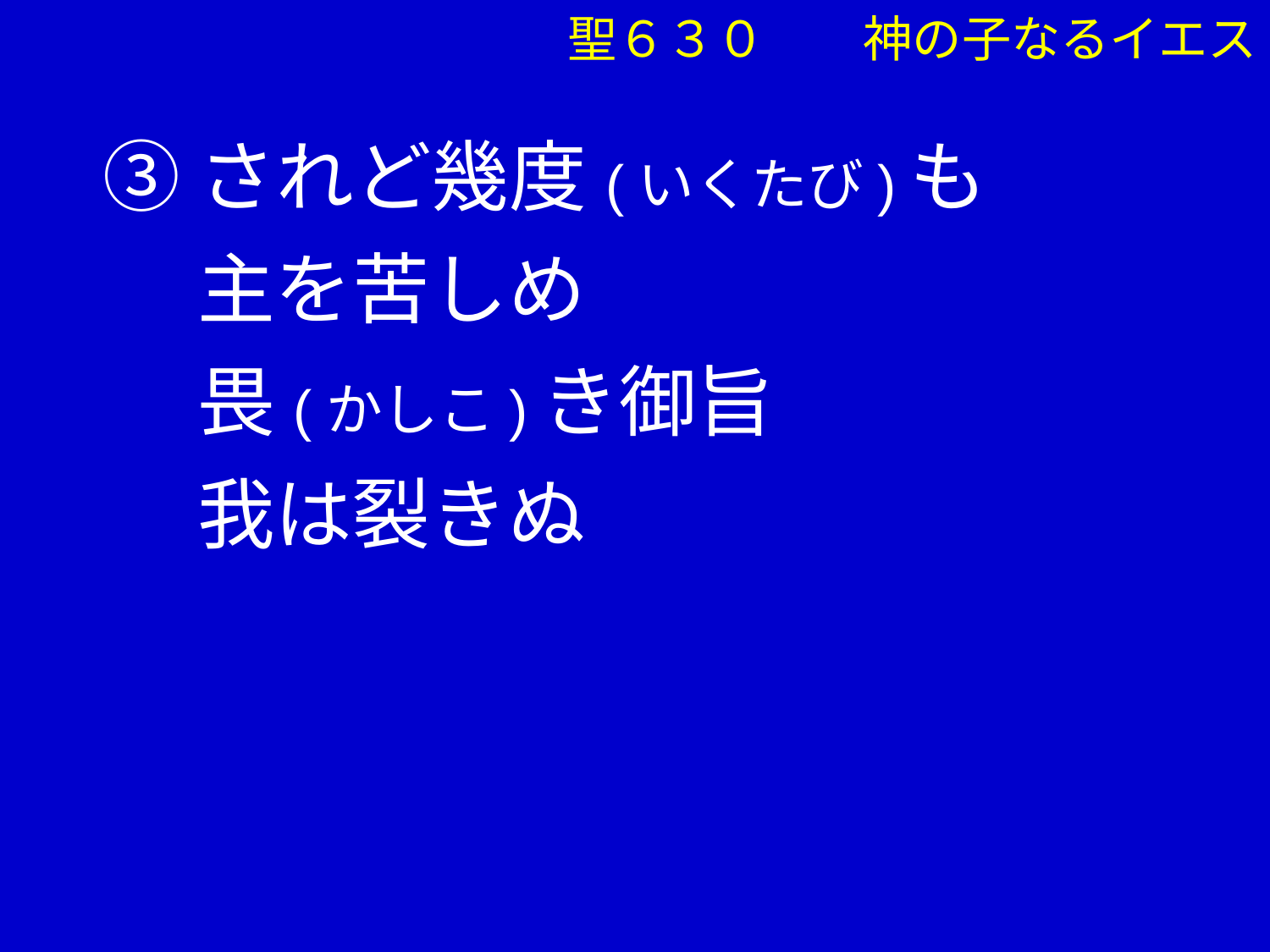

聖６３０　　神の子なるイエス
③されど幾度(いくたび)も
　 主を苦しめ
　 畏(かしこ)き御旨
　 我は裂きぬ